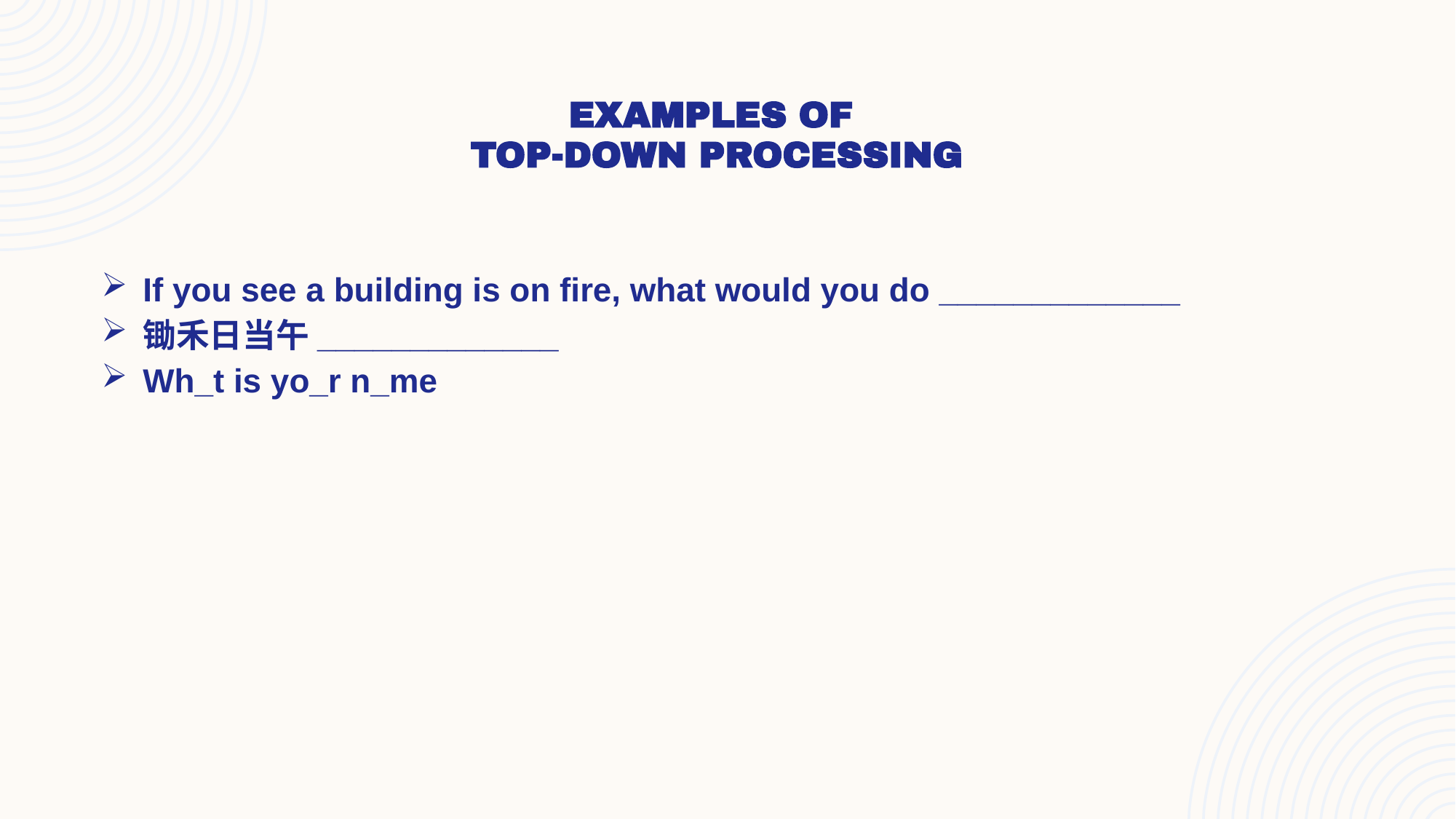

# Examples of Top-down processing
If you see a building is on fire, what would you do _____________
锄禾日当午_____________
Wh_t is yo_r n_me